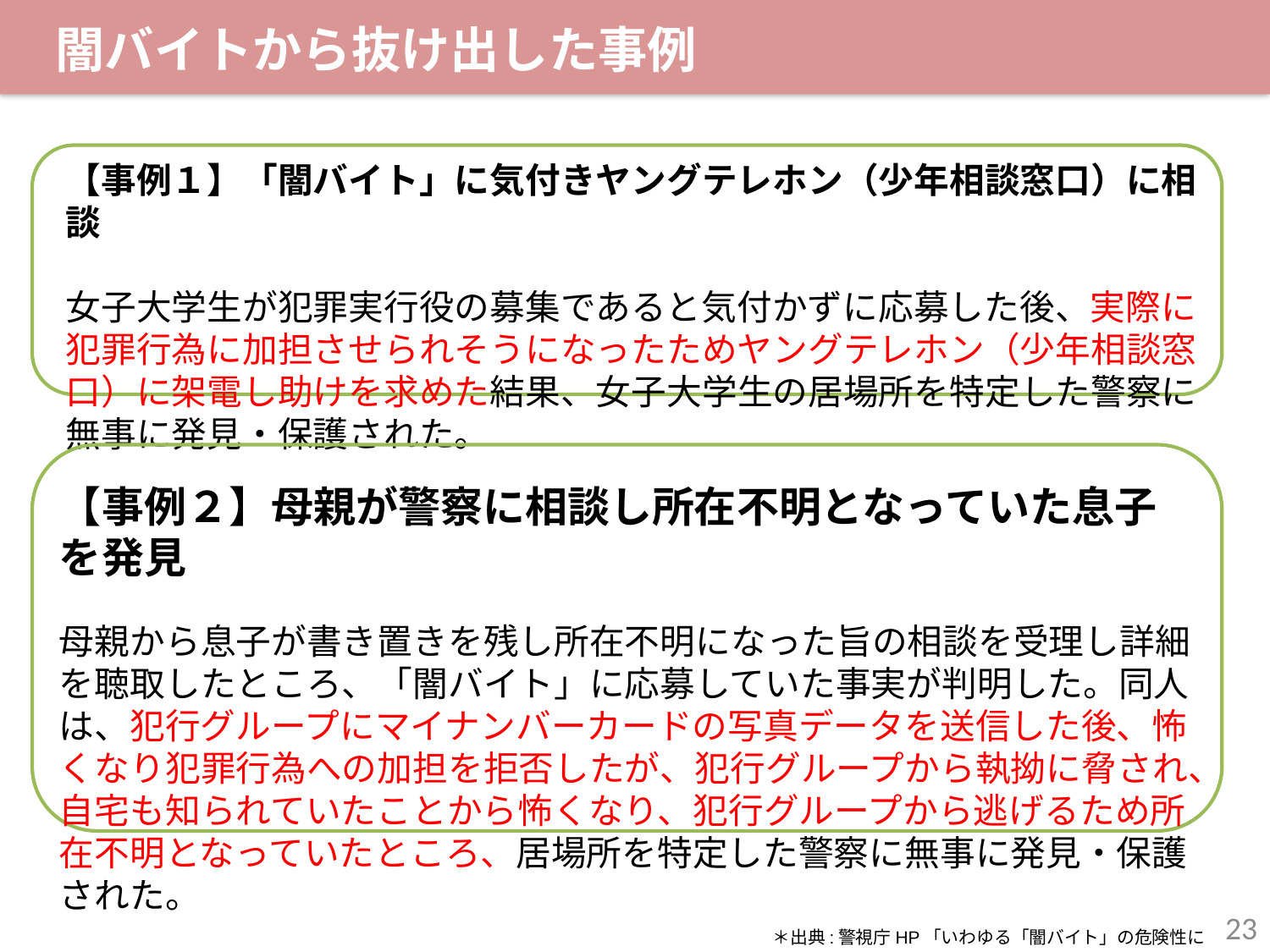

闇バイトから抜け出した事例

【事例１】「闇バイト」に気付きヤングテレホン（少年相談窓口）に相談

女子大学生が犯罪実行役の募集であると気付かずに応募した後、実際に犯罪行為に加担させられそうになったためヤングテレホン（少年相談窓口）に架電し助けを求めた結果、女子大学生の居場所を特定した警察に無事に発見・保護された。

【事例２】母親が警察に相談し所在不明となっていた息子を発見

母親から息子が書き置きを残し所在不明になった旨の相談を受理し詳細を聴取したところ、「闇バイト」に応募していた事実が判明した。同人は、犯行グループにマイナンバーカードの写真データを送信した後、怖くなり犯罪行為への加担を拒否したが、犯行グループから執拗に脅され、自宅も知られていたことから怖くなり、犯行グループから逃げるため所在不明となっていたところ、居場所を特定した警察に無事に発見・保護された。
23
＊出典:警視庁HP「いわゆる「闇バイト」の危険性について」